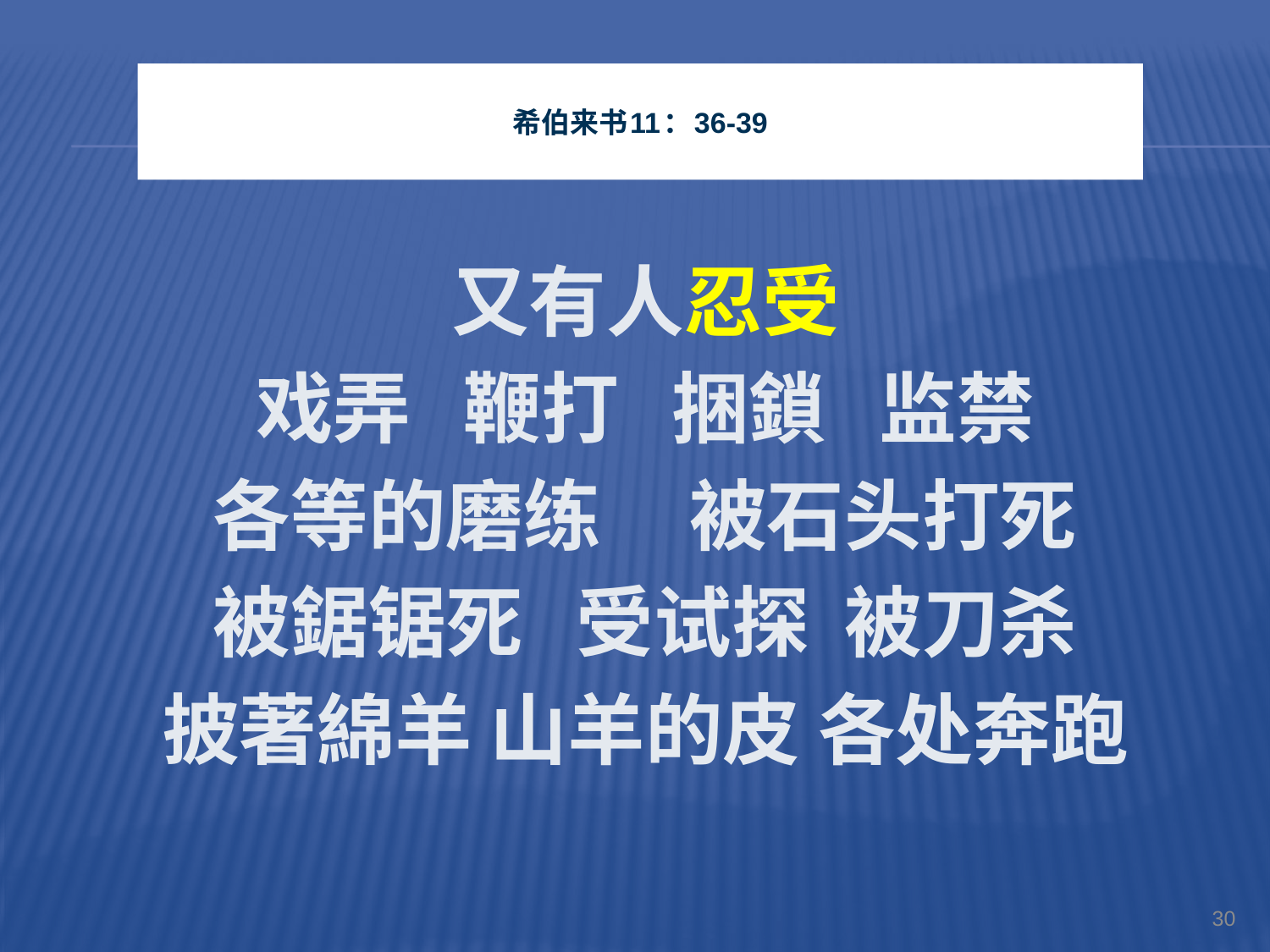

# 希伯来书11：36-39
又有人忍受
戏弄   鞭打   捆鎖   监禁
各等的磨练     被石头打死
被鋸锯死   受试探  被刀杀
披著綿羊 山羊的皮 各处奔跑
30